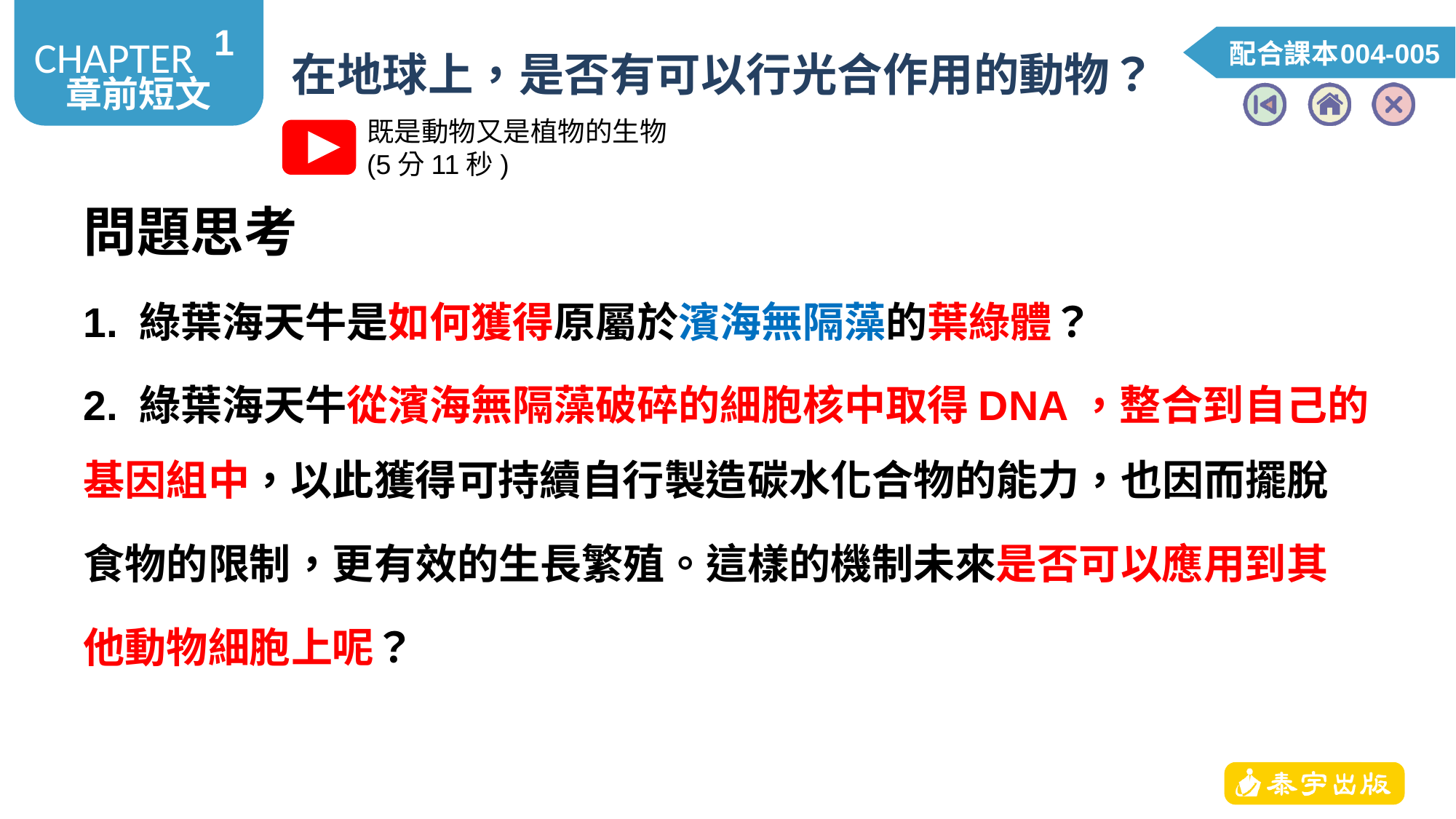

1
# 在地球上，是否有可以行光合作用的動物？
004-005
既是動物又是植物的生物
(5分11秒)

問題思考
1. 綠葉海天牛是如何獲得原屬於濱海無隔藻的葉綠體？
2. 綠葉海天牛從濱海無隔藻破碎的細胞核中取得DNA，整合到自己的基因組中，以此獲得可持續自行製造碳水化合物的能力，也因而擺脫
食物的限制，更有效的生長繁殖。這樣的機制未來是否可以應用到其
他動物細胞上呢？